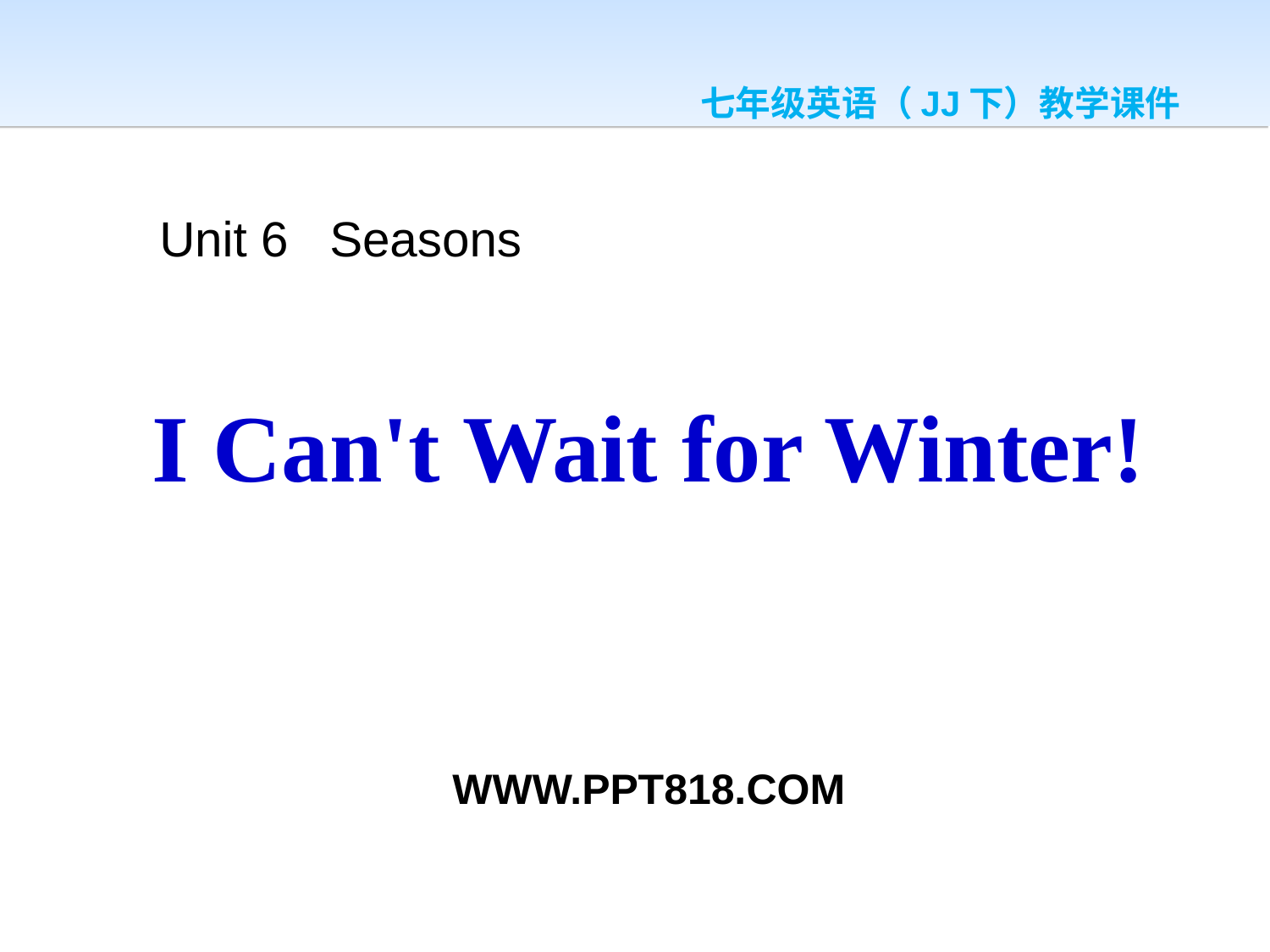

七年级英语（JJ下）教学课件
Unit 6   Seasons
I Can't Wait for Winter!
WWW.PPT818.COM